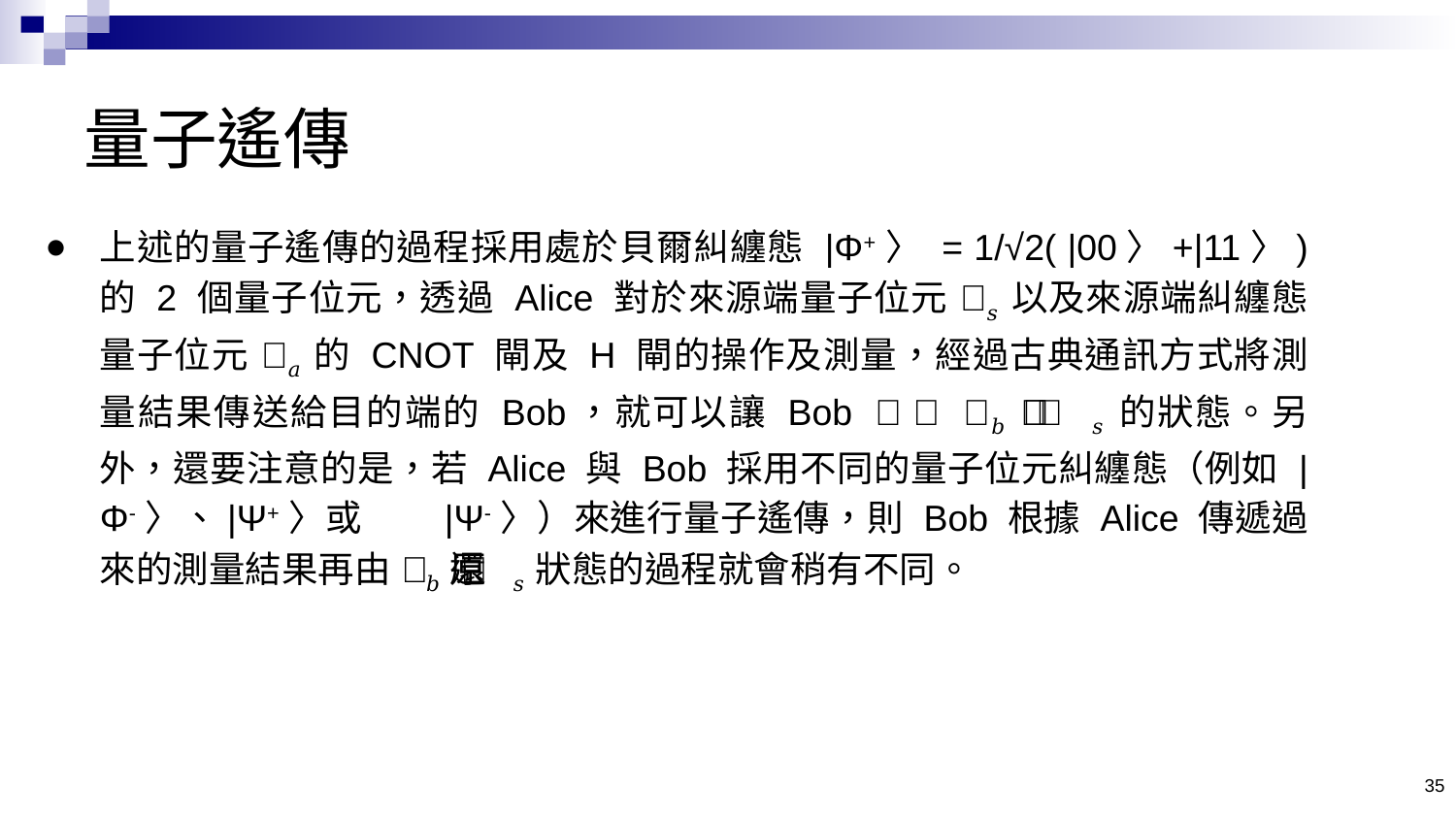

# 量子遙傳
上述的量子遙傳的過程採用處於貝爾糾纏態 |Φ+〉 = 1/√2( |00〉+|11〉) 的 2 個量子位元，透過 Alice 對於來源端量子位元 𝑞𝑠 以及來源端糾纏態量子位元 𝑞𝑎 的 CNOT 閘及 H 閘的操作及測量，經過古典通訊方式將測量結果傳送給目的端的 Bob，就可以讓 Bob 經由 𝑞𝑏 還原 𝑞𝑠 的狀態。另外，還要注意的是，若 Alice 與 Bob 採用不同的量子位元糾纏態（例如 |Φ-〉、|Ψ+〉或       |Ψ-〉）來進行量子遙傳，則 Bob 根據 Alice 傳遞過來的測量結果再由 𝑞𝑏 還原 𝑞𝑠 狀態的過程就會稍有不同。
35